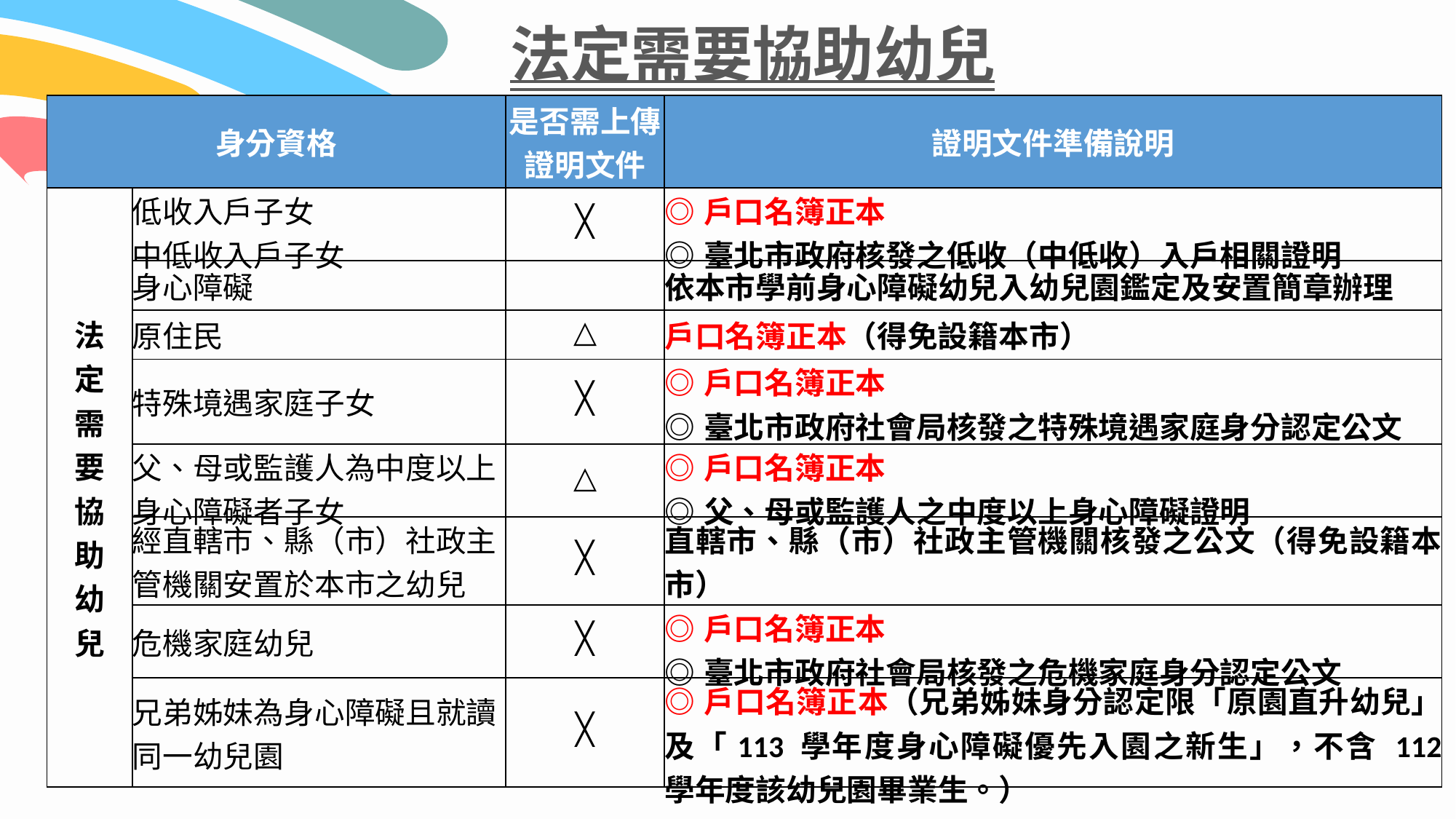

法定需要協助幼兒
| 身分資格 |  | 是否需上傳證明文件 | 證明文件準備說明 |
| --- | --- | --- | --- |
| 法 定 需 要 協 助 幼 兒 | 低收入戶子女 中低收入戶子女 | ╳ | ◎戶口名簿正本 ◎臺北市政府核發之低收（中低收）入戶相關證明 |
|  | 身心障礙 |  | 依本市學前身心障礙幼兒入幼兒園鑑定及安置簡章辦理 |
|  | 原住民 | △ | 戶口名簿正本（得免設籍本市） |
|  | 特殊境遇家庭子女 | ╳ | ◎戶口名簿正本 ◎臺北市政府社會局核發之特殊境遇家庭身分認定公文 |
|  | 父、母或監護人為中度以上身心障礙者子女 | △ | ◎戶口名簿正本 ◎父、母或監護人之中度以上身心障礙證明 |
|  | 經直轄市、縣（市）社政主管機關安置於本市之幼兒 | ╳ | 直轄市、縣（市）社政主管機關核發之公文（得免設籍本市） |
|  | 危機家庭幼兒 | ╳ | ◎戶口名簿正本 ◎臺北市政府社會局核發之危機家庭身分認定公文 |
|  | 兄弟姊妹為身心障礙且就讀同一幼兒園 | ╳ | ◎戶口名簿正本（兄弟姊妹身分認定限「原園直升幼兒」及「113 學年度身心障礙優先入園之新生」，不含 112 學年度該幼兒園畢業生。） |